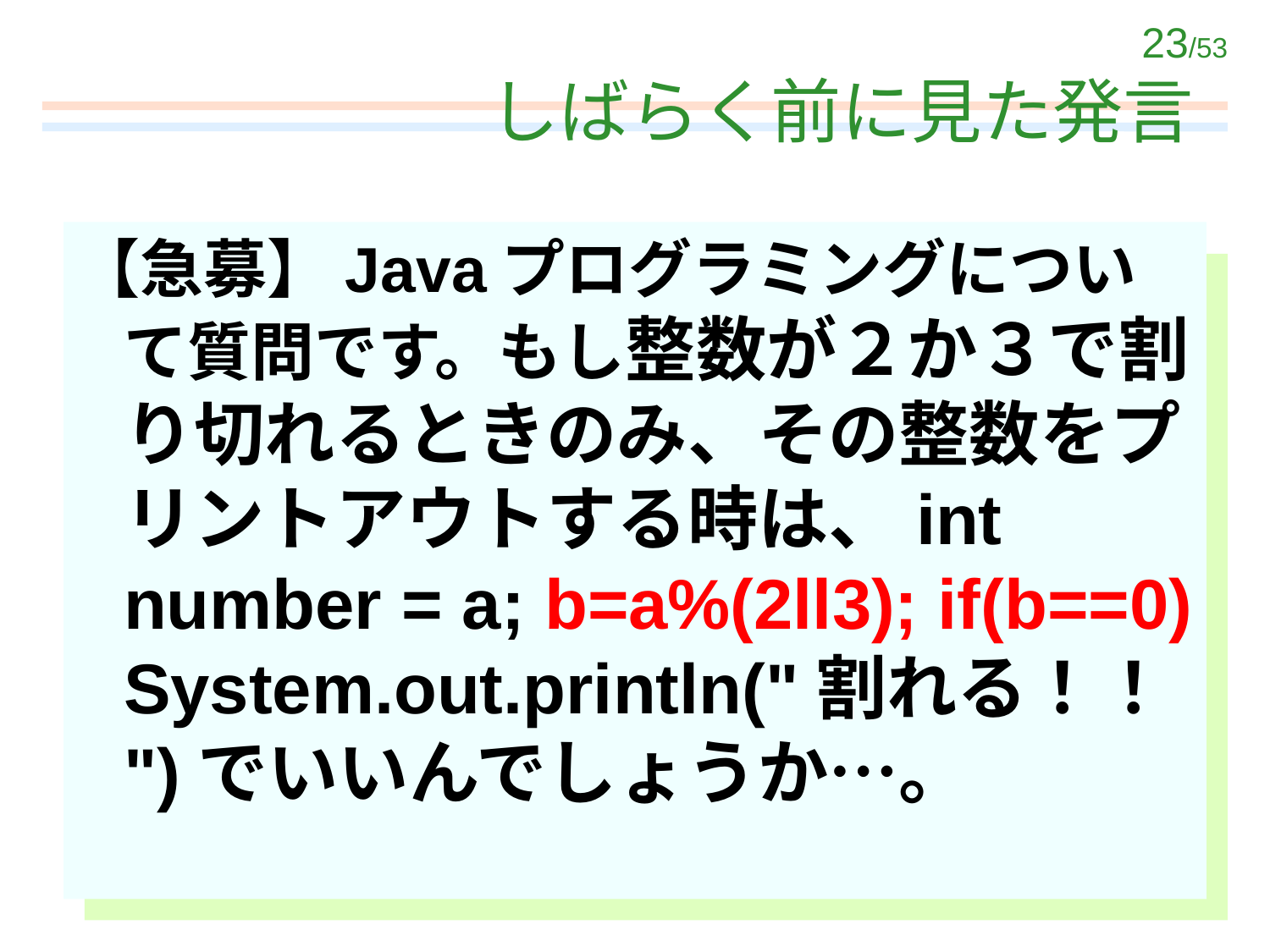

# しばらく前に見た発言
【急募】Javaプログラミングについて質問です。もし整数が２か３で割り切れるときのみ、その整数をプリントアウトする時は、int number = a; b=a%(2ll3); if(b==0) System.out.println("割れる！！")でいいんでしょうか…。